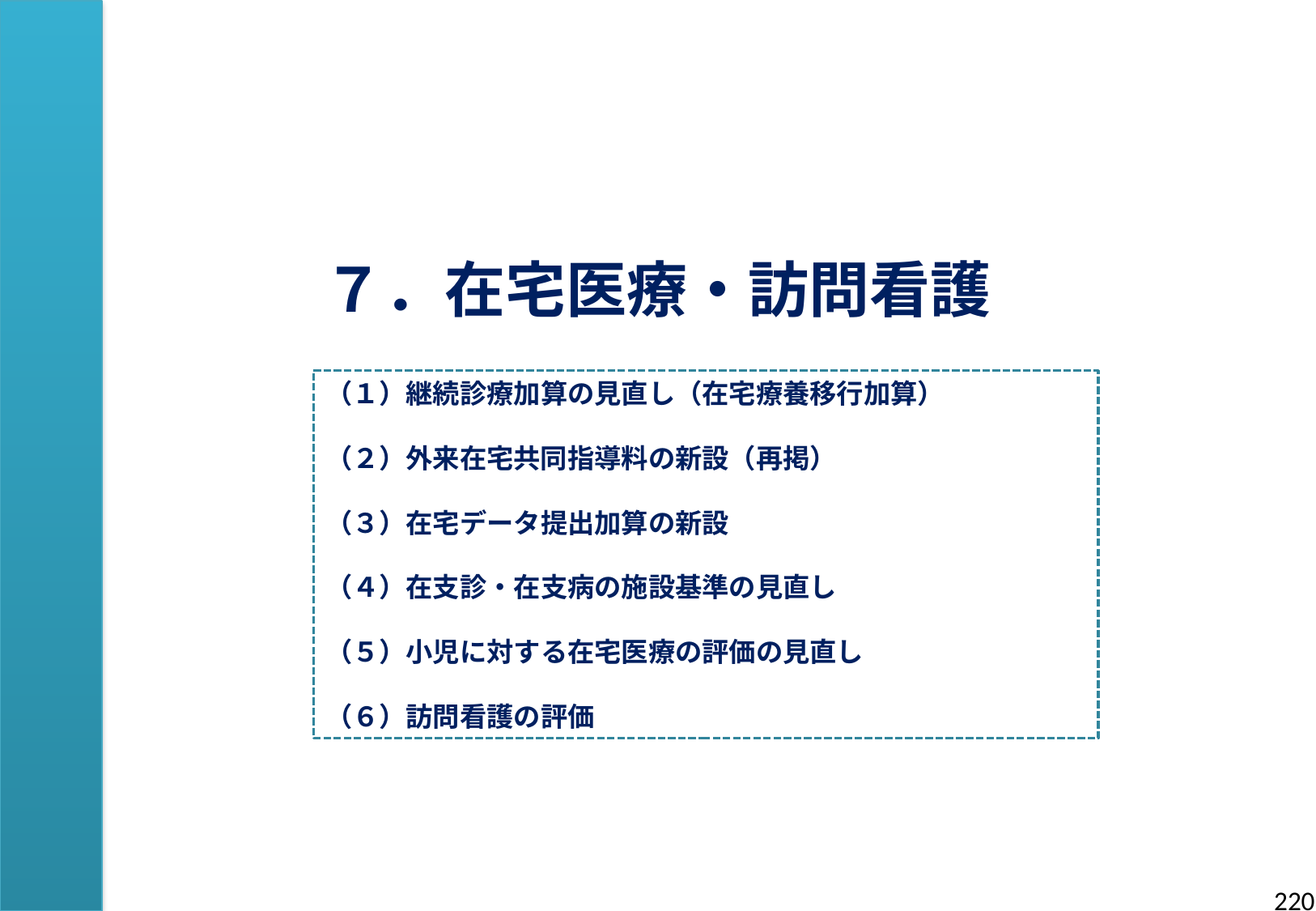

７．在宅医療・訪問看護
（１）継続診療加算の見直し（在宅療養移行加算）

（２）外来在宅共同指導料の新設（再掲）

（３）在宅データ提出加算の新設

（４）在支診・在支病の施設基準の見直し

（５）小児に対する在宅医療の評価の見直し

（６）訪問看護の評価
220